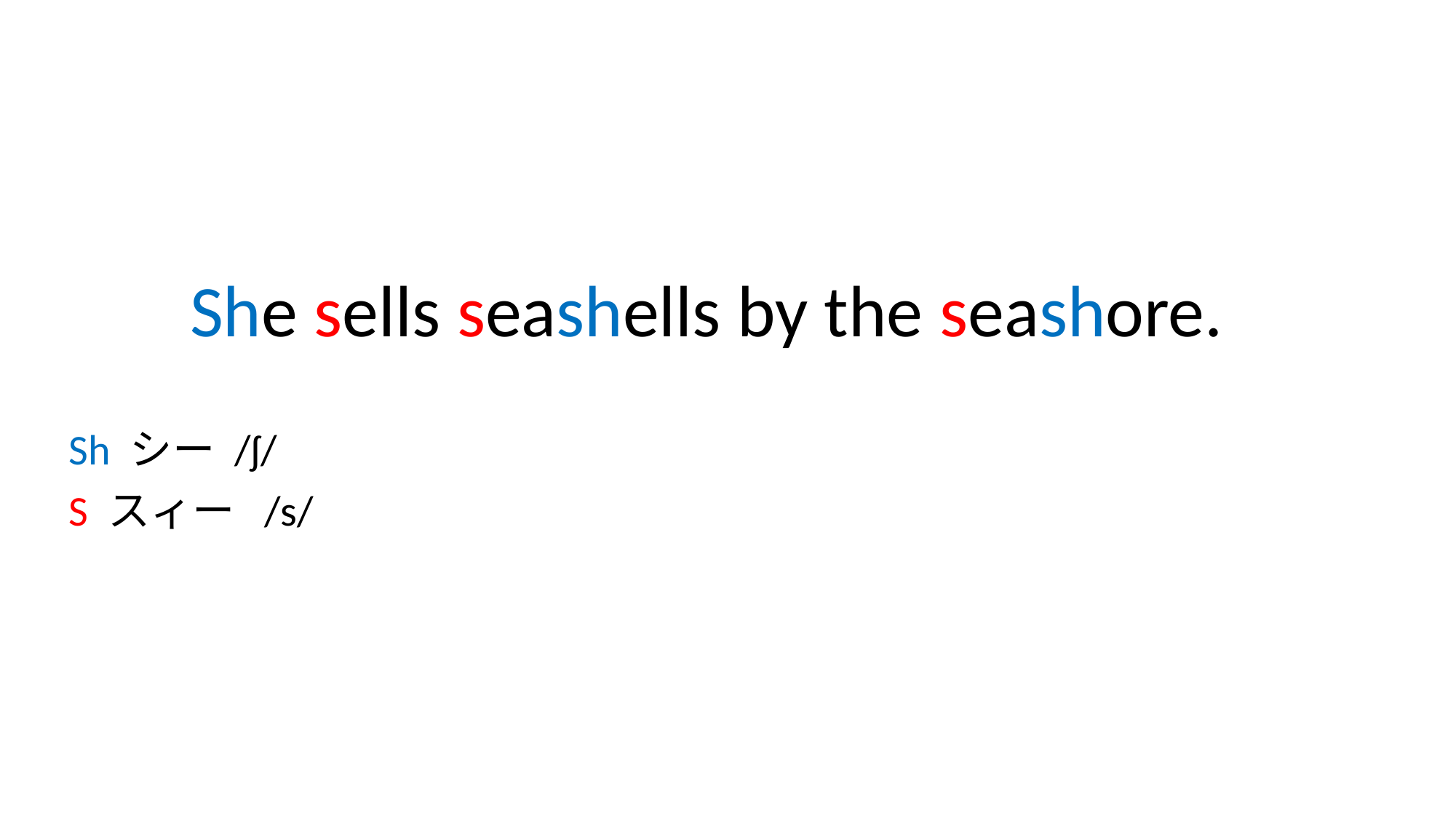

She sells seashells by the seashore.

Sh シー /ʃ/
S スィー  /s/
# Tongue Twister